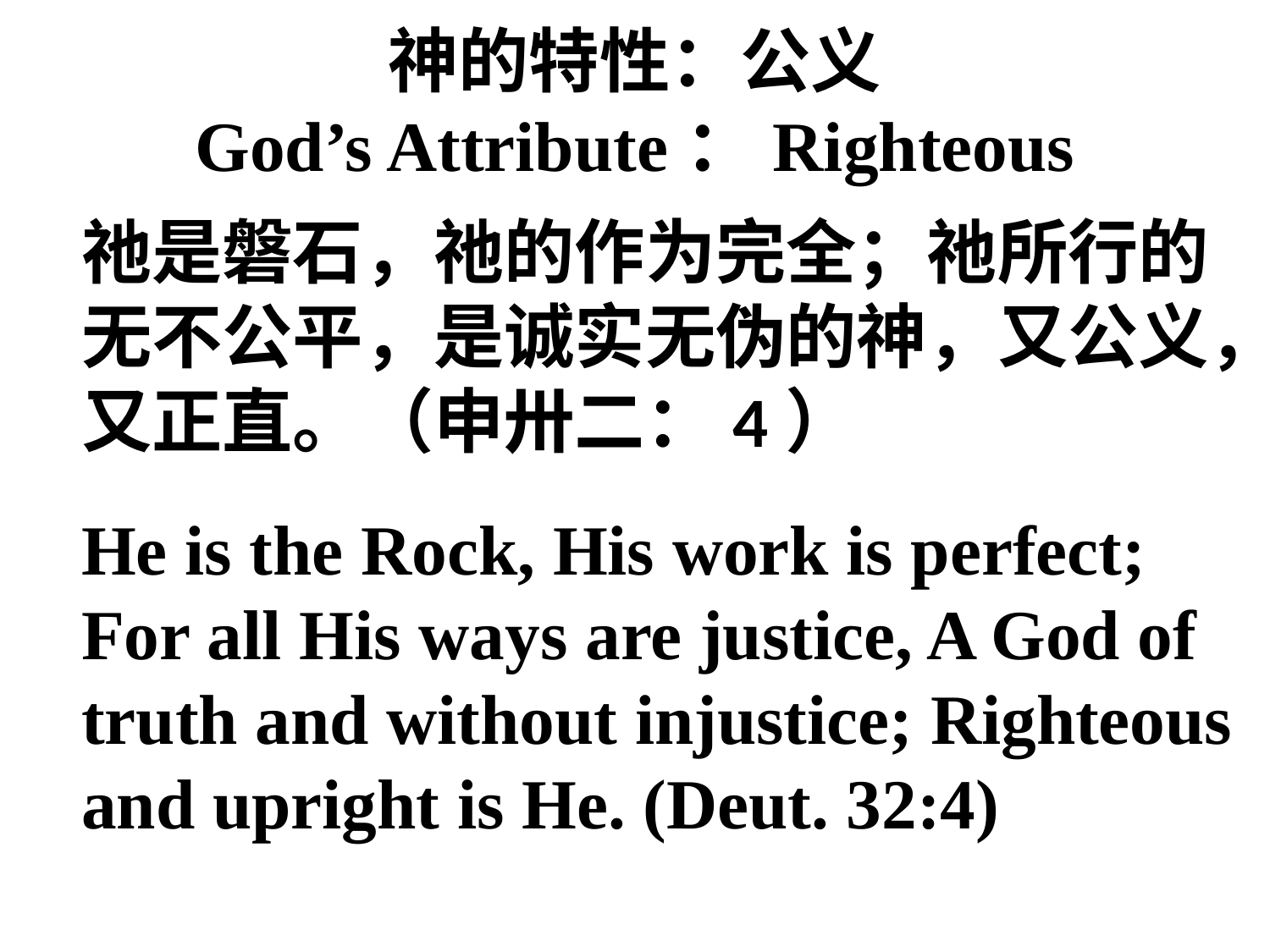

# 神的特性：公义 God’s Attribute：Righteous
	祂是磐石，祂的作为完全；祂所行的无不公平，是诚实无伪的神，又公义，又正直。（申卅二：4）

	He is the Rock, His work is perfect; For all His ways are justice, A God of truth and without injustice; Righteous and upright is He. (Deut. 32:4)